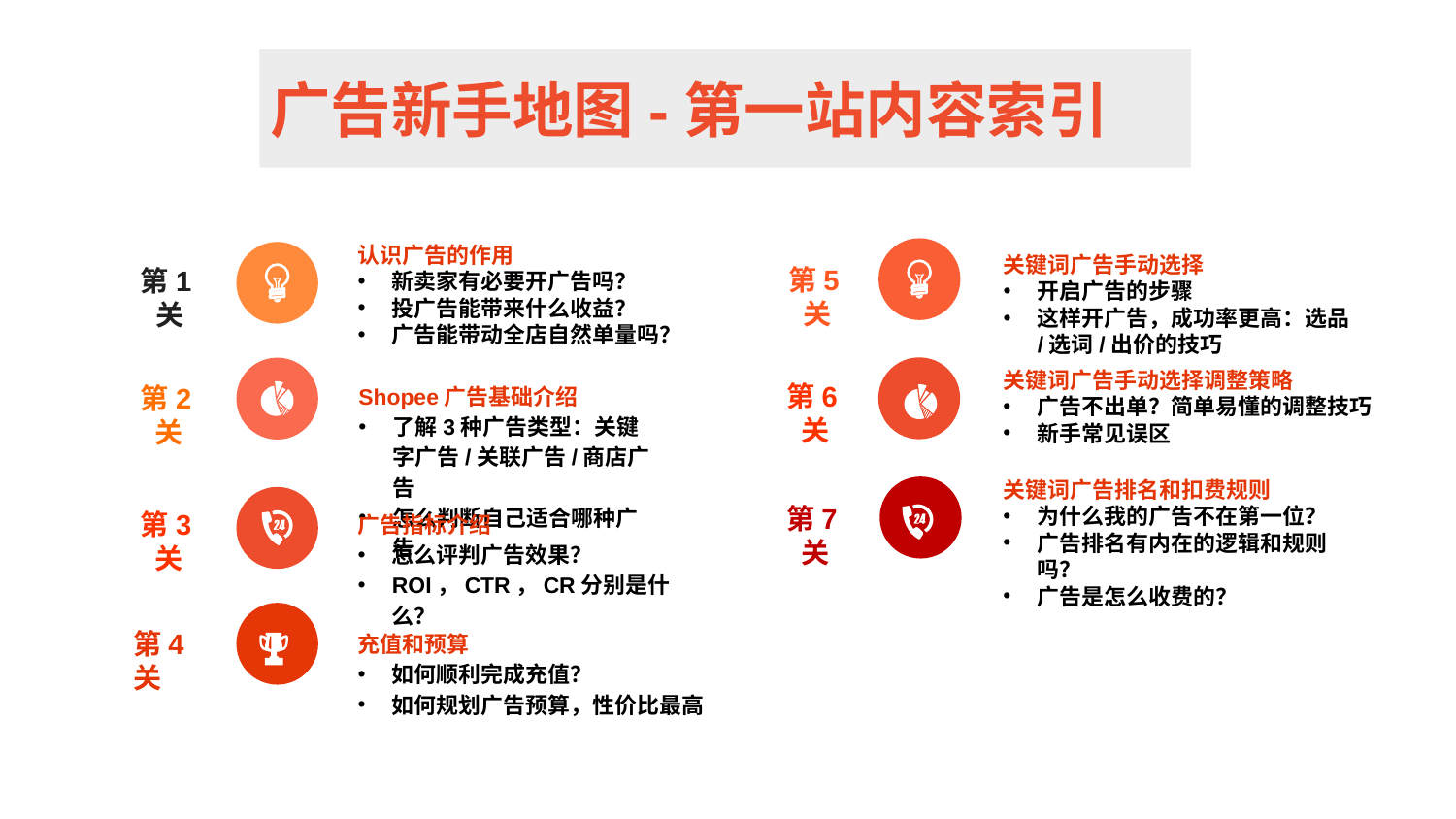

广告新手地图-第一站内容索引
认识广告的作用
新卖家有必要开广告吗？
投广告能带来什么收益？
广告能带动全店自然单量吗？

第5关

第1关

关键词广告手动选择
开启广告的步骤
这样开广告，成功率更高：选品/选词/出价的技巧

第6关

第2关
关键词广告手动选择调整策略
广告不出单？简单易懂的调整技巧
新手常见误区
Shopee广告基础介绍
了解3种广告类型：关键字广告/关联广告/商店广告
怎么判断自己适合哪种广告

关键词广告排名和扣费规则
为什么我的广告不在第一位？
广告排名有内在的逻辑和规则吗？
广告是怎么收费的？

第7关

第3关
广告指标介绍
怎么评判广告效果？
ROI，CTR，CR分别是什么？
3

第4关
充值和预算
如何顺利完成充值？
如何规划广告预算，性价比最高